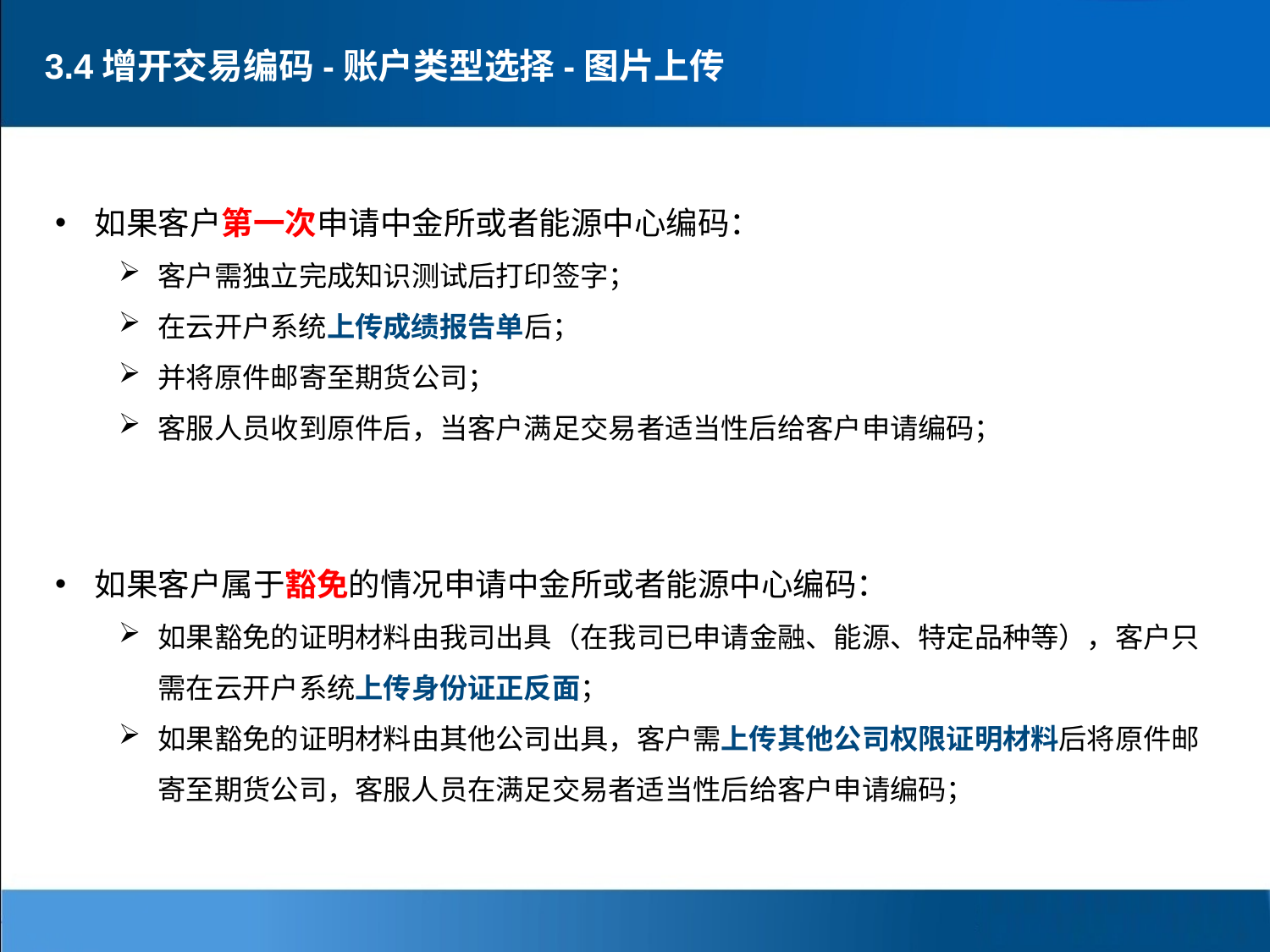

3.4增开交易编码-账户类型选择-图片上传
如果客户第一次申请中金所或者能源中心编码：
客户需独立完成知识测试后打印签字；
在云开户系统上传成绩报告单后；
并将原件邮寄至期货公司；
客服人员收到原件后，当客户满足交易者适当性后给客户申请编码；

如果客户属于豁免的情况申请中金所或者能源中心编码：
如果豁免的证明材料由我司出具（在我司已申请金融、能源、特定品种等），客户只需在云开户系统上传身份证正反面；
如果豁免的证明材料由其他公司出具，客户需上传其他公司权限证明材料后将原件邮寄至期货公司，客服人员在满足交易者适当性后给客户申请编码；